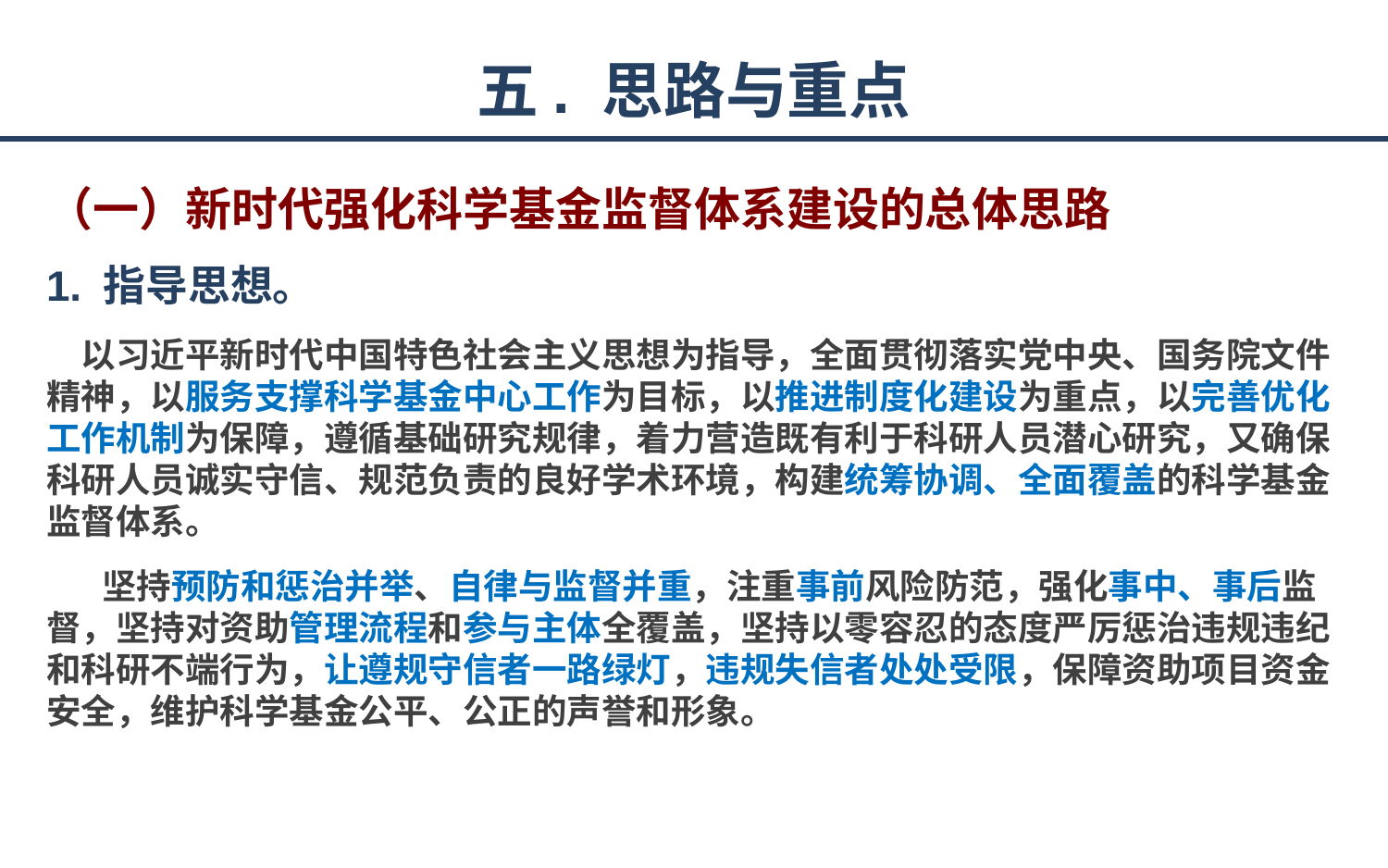

# 五. 思路与重点
（一）新时代强化科学基金监督体系建设的总体思路
1. 指导思想。
    以习近平新时代中国特色社会主义思想为指导，全面贯彻落实党中央、国务院文件精神，以服务支撑科学基金中心工作为目标，以推进制度化建设为重点，以完善优化工作机制为保障，遵循基础研究规律，着力营造既有利于科研人员潜心研究，又确保科研人员诚实守信、规范负责的良好学术环境，构建统筹协调、全面覆盖的科学基金监督体系。
      坚持预防和惩治并举、自律与监督并重，注重事前风险防范，强化事中、事后监督，坚持对资助管理流程和参与主体全覆盖，坚持以零容忍的态度严厉惩治违规违纪和科研不端行为，让遵规守信者一路绿灯，违规失信者处处受限，保障资助项目资金安全，维护科学基金公平、公正的声誉和形象。